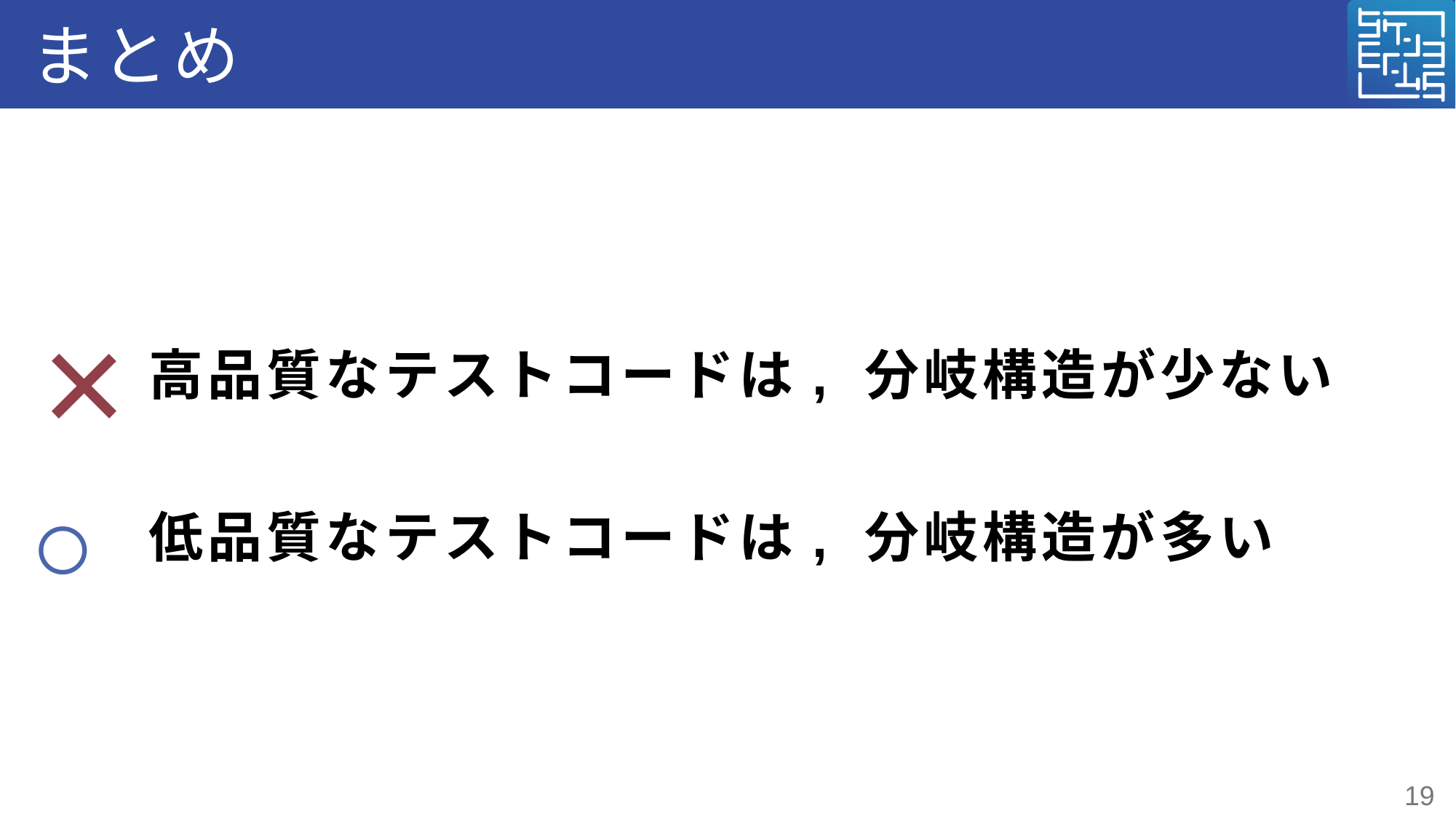

# まとめ
×
　　高品質なテストコードは, 分岐構造が少ない
○
　　低品質なテストコードは, 分岐構造が多い
19